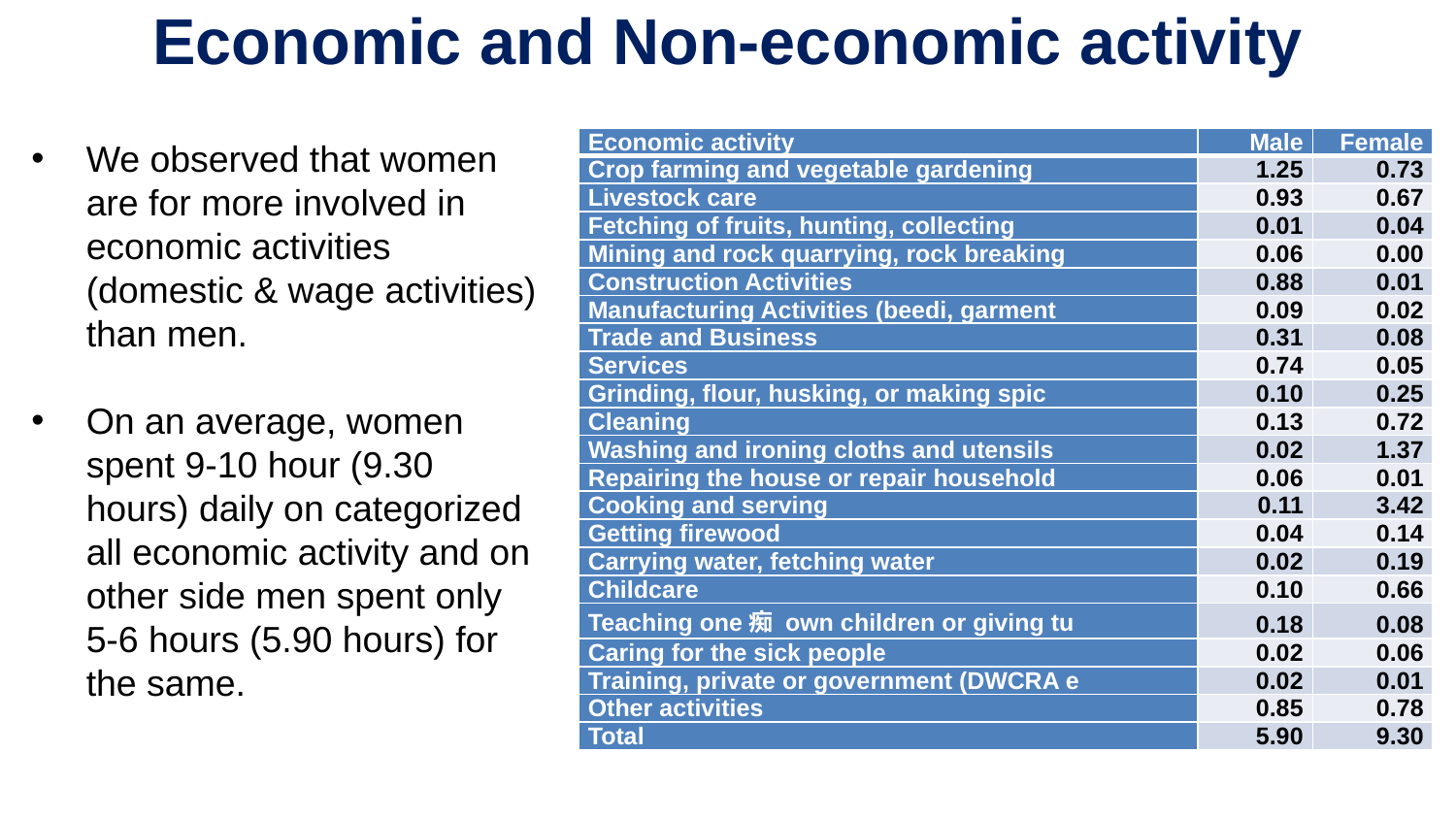

Economic and Non-economic activity
We observed that women are for more involved in economic activities (domestic & wage activities) than men.

On an average, women spent 9-10 hour (9.30 hours) daily on categorized all economic activity and on other side men spent only 5-6 hours (5.90 hours) for the same.
| Economic activity | Male | Female |
| --- | --- | --- |
| Crop farming and vegetable gardening | 1.25 | 0.73 |
| Livestock care | 0.93 | 0.67 |
| Fetching of fruits, hunting, collecting | 0.01 | 0.04 |
| Mining and rock quarrying, rock breaking | 0.06 | 0.00 |
| Construction Activities | 0.88 | 0.01 |
| Manufacturing Activities (beedi, garment | 0.09 | 0.02 |
| Trade and Business | 0.31 | 0.08 |
| Services | 0.74 | 0.05 |
| Grinding, flour, husking, or making spic | 0.10 | 0.25 |
| Cleaning | 0.13 | 0.72 |
| Washing and ironing cloths and utensils | 0.02 | 1.37 |
| Repairing the house or repair household | 0.06 | 0.01 |
| Cooking and serving | 0.11 | 3.42 |
| Getting firewood | 0.04 | 0.14 |
| Carrying water, fetching water | 0.02 | 0.19 |
| Childcare | 0.10 | 0.66 |
| Teaching one痴 own children or giving tu | 0.18 | 0.08 |
| Caring for the sick people | 0.02 | 0.06 |
| Training, private or government (DWCRA e | 0.02 | 0.01 |
| Other activities | 0.85 | 0.78 |
| Total | 5.90 | 9.30 |